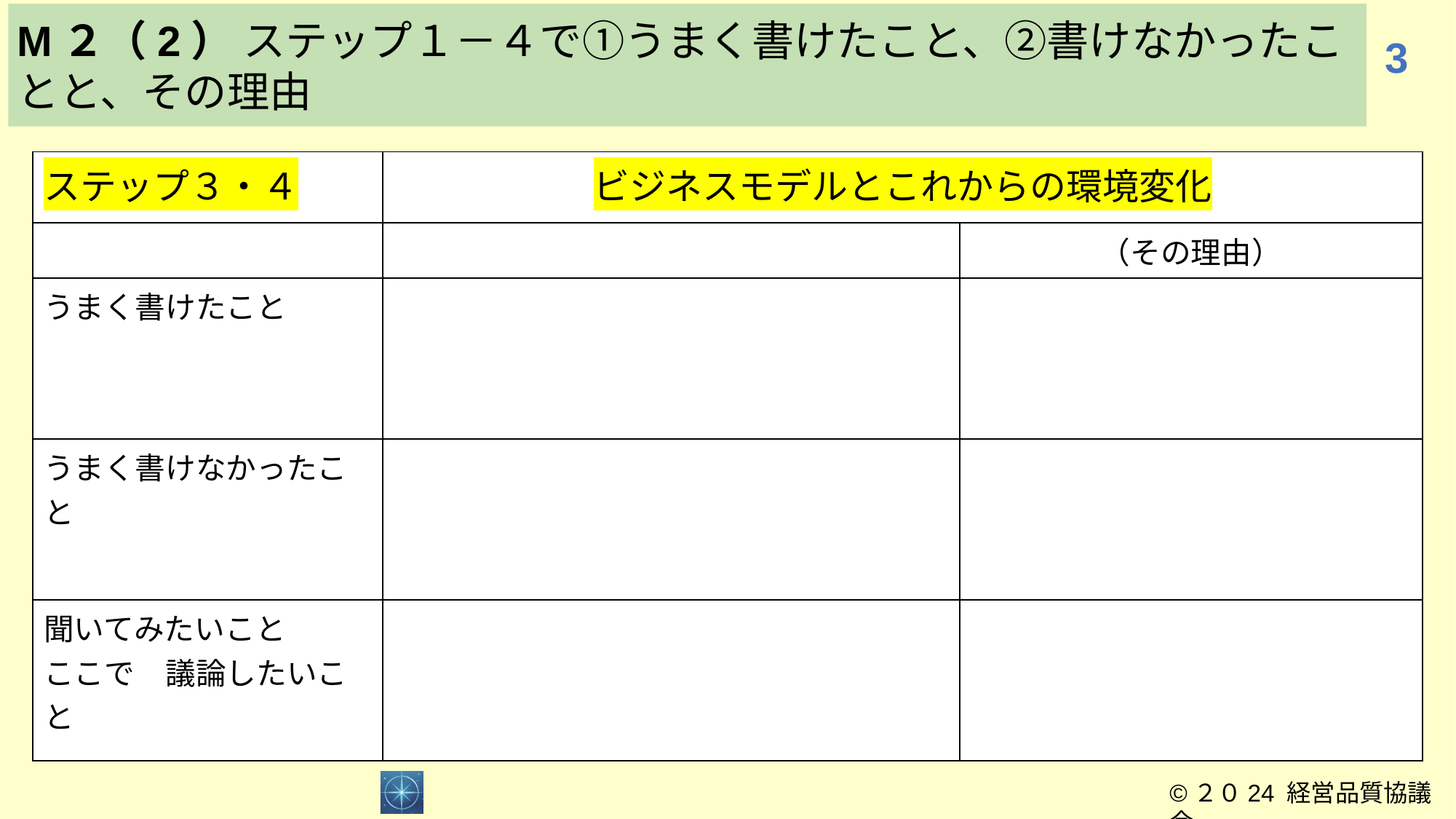

M２（2） ステップ１－４で①うまく書けたこと、②書けなかったことと、その理由
3
| ステップ３・４ | ビジネスモデルとこれからの環境変化 |  |
| --- | --- | --- |
|  |  | （その理由） |
| うまく書けたこと |  |  |
| うまく書けなかったこと |  |  |
| 聞いてみたいこと ここで　議論したいこと |  |  |